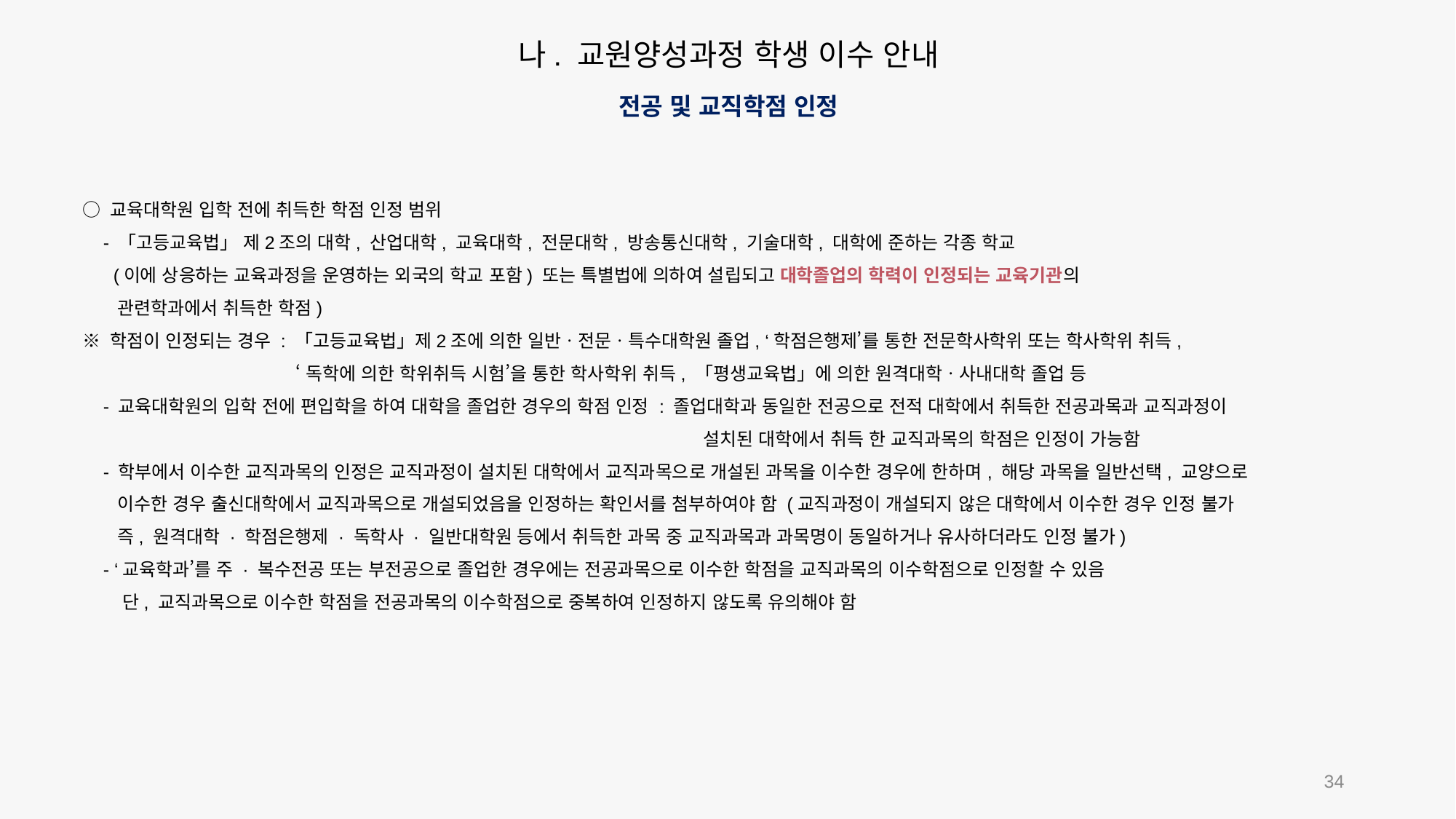

나. 교원양성과정 학생 이수 안내
전공 및 교직학점 인정
○ 교육대학원 입학 전에 취득한 학점 인정 범위
    - 「고등교육법」 제2조의 대학, 산업대학, 교육대학, 전문대학, 방송통신대학, 기술대학, 대학에 준하는 각종 학교
      (이에 상응하는 교육과정을 운영하는 외국의 학교 포함) 또는 특별법에 의하여 설립되고 대학졸업의 학력이 인정되는 교육기관의
      관련학과에서 취득한 학점)
※ 학점이 인정되는 경우 : 「고등교육법」제2조에 의한 일반ㆍ전문ㆍ특수대학원 졸업, ‘학점은행제’를 통한 전문학사학위 또는 학사학위 취득,
                                          ‘독학에 의한 학위취득 시험’을 통한 학사학위 취득, 「평생교육법」에 의한 원격대학ㆍ사내대학 졸업 등
    - 교육대학원의 입학 전에 편입학을 하여 대학을 졸업한 경우의 학점 인정 : 졸업대학과 동일한 전공으로 전적 대학에서 취득한 전공과목과 교직과정이
                                                                                                                         설치된 대학에서 취득 한 교직과목의 학점은 인정이 가능함
    - 학부에서 이수한 교직과목의 인정은 교직과정이 설치된 대학에서 교직과목으로 개설된 과목을 이수한 경우에 한하며, 해당 과목을 일반선택, 교양으로
      이수한 경우 출신대학에서 교직과목으로 개설되었음을 인정하는 확인서를 첨부하여야 함 (교직과정이 개설되지 않은 대학에서 이수한 경우 인정 불가
      즉, 원격대학 · 학점은행제 · 독학사 · 일반대학원 등에서 취득한 과목 중 교직과목과 과목명이 동일하거나 유사하더라도 인정 불가)
    - ‘교육학과’를 주 · 복수전공 또는 부전공으로 졸업한 경우에는 전공과목으로 이수한 학점을 교직과목의 이수학점으로 인정할 수 있음
       단, 교직과목으로 이수한 학점을 전공과목의 이수학점으로 중복하여 인정하지 않도록 유의해야 함

34